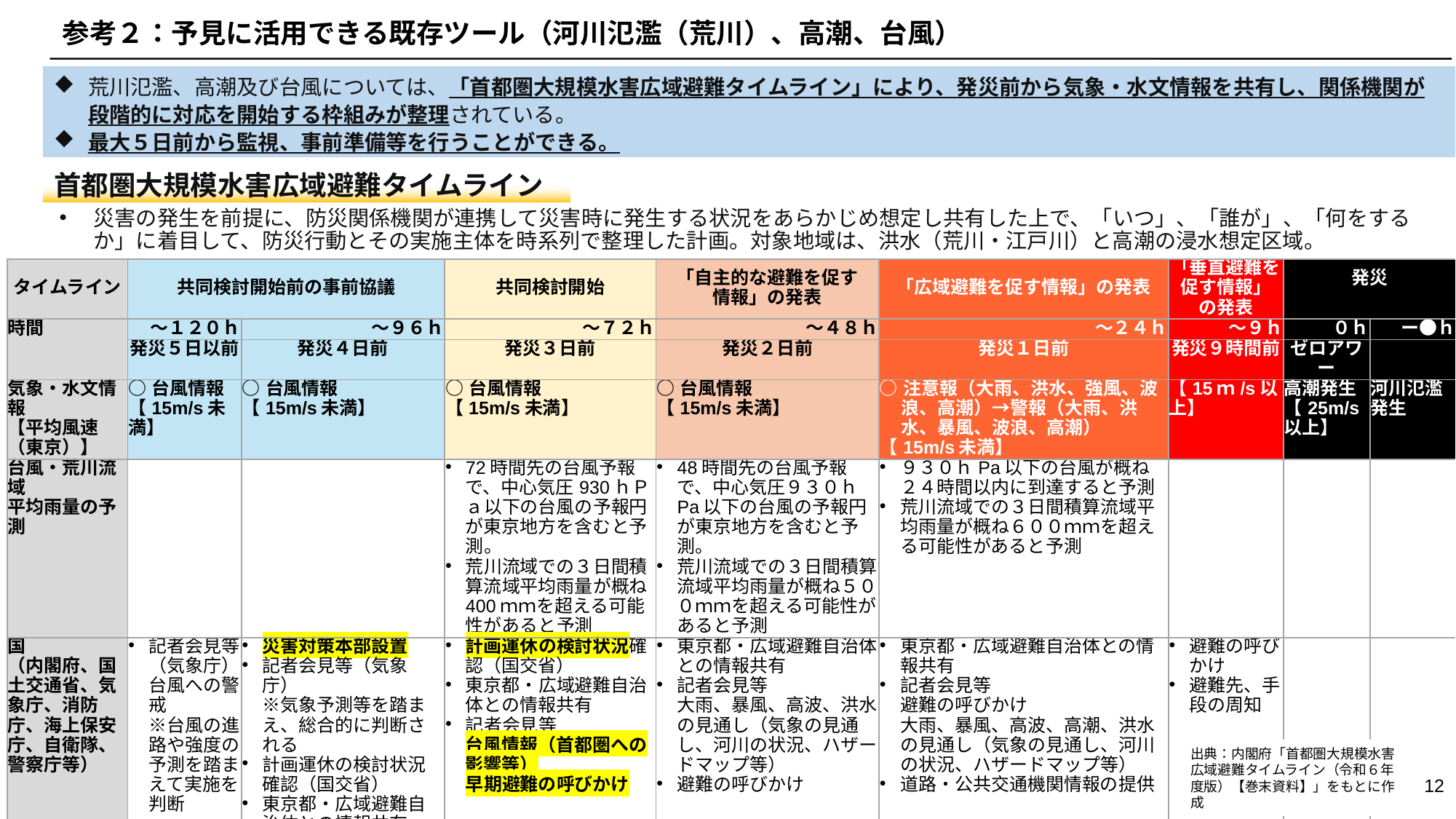

参考２：予見に活用できる既存ツール（河川氾濫（荒川）、高潮、台風）

荒川氾濫、高潮及び台風については、「首都圏大規模水害広域避難タイムライン」により、発災前から気象・水文情報を共有し、関係機関が段階的に対応を開始する枠組みが整理されている。
最大５日前から監視、事前準備等を行うことができる。
| 首都圏大規模水害広域避難タイムライン |
| --- |
災害の発生を前提に、防災関係機関が連携して災害時に発生する状況をあらかじめ想定し共有した上で、「いつ」、「誰が」、「何をするか」に着目して、防災行動とその実施主体を時系列で整理した計画。対象地域は、洪水（荒川・江戸川）と高潮の浸水想定区域。
| タイムライン | 共同検討開始前の事前協議 |  | 共同検討開始 | 「自主的な避難を促す 情報」の発表 | 「広域避難を促す情報」の発表 | 「垂直避難を促す情報」 の発表 | 発災 |  |
| --- | --- | --- | --- | --- | --- | --- | --- | --- |
| 時間 | ～１２０ｈ | ～９６ｈ | ～７２ｈ | ～４８ｈ | ～２４ｈ | ～９ｈ | ０ｈ | ー●ｈ |
|  | 発災５日以前 | 発災４日前 | 発災３日前 | 発災２日前 | 発災１日前 | 発災９時間前 | ゼロアワー |  |
| 気象・水文情報 【平均風速（東京）】 | ○台風情報 【15m/s未満】 | ○台風情報 【15m/s未満】 | ○台風情報 【15m/s未満】 | ○台風情報 【15m/s未満】 | ○注意報（大雨、洪水、強風、波浪、高潮）→警報（大雨、洪水、暴風、波浪、高潮） 【15m/s未満】 | 【15ｍ/s以上】 | 高潮発生 【25m/s以上】 | 河川氾濫発生 |
| 台風・荒川流域 平均雨量の予測 |  |  | 72時間先の台風予報で、中心気圧930ｈＰａ以下の台風の予報円が東京地方を含むと予測。 荒川流域での３日間積算流域平均雨量が概ね400ｍｍを超える可能性があると予測 | 48時間先の台風予報で、中心気圧９３０ｈPa以下の台風の予報円が東京地方を含むと予測。 荒川流域での３日間積算流域平均雨量が概ね５００ｍｍを超える可能性があると予測 | ９３０ｈPa以下の台風が概ね２４時間以内に到達すると予測 荒川流域での３日間積算流域平均雨量が概ね６００ｍｍを超える可能性があると予測 |  |  |  |
| 国 （内閣府、国土交通省、気象庁、消防庁、海上保安庁、自衛隊、警察庁等） | 記者会見等（気象庁） 台風への警戒 ※台風の進路や強度の予測を踏まえて実施を判断 | 災害対策本部設置 記者会見等（気象庁） ※気象予測等を踏まえ、総合的に判断される 計画運休の検討状況確認（国交省） 東京都・広域避難自治体との情報共有 | 計画運休の検討状況確認（国交省） 東京都・広域避難自治体との情報共有 記者会見等 台風情報（首都圏への影響等） 早期避難の呼びかけ | 東京都・広域避難自治体との情報共有 記者会見等 大雨、暴風、高波、洪水の見通し（気象の見通し、河川の状況、ハザードマップ等） 避難の呼びかけ | 東京都・広域避難自治体との情報共有 記者会見等 避難の呼びかけ 大雨、暴風、高波、高潮、洪水の見通し（気象の見通し、河川の状況、ハザードマップ等） 道路・公共交通機関情報の提供 | 避難の呼びかけ 避難先、手段の周知 |  |  |
出典：内閣府「首都圏大規模水害広域避難タイムライン（令和６年度版）【巻末資料】」をもとに作成
12